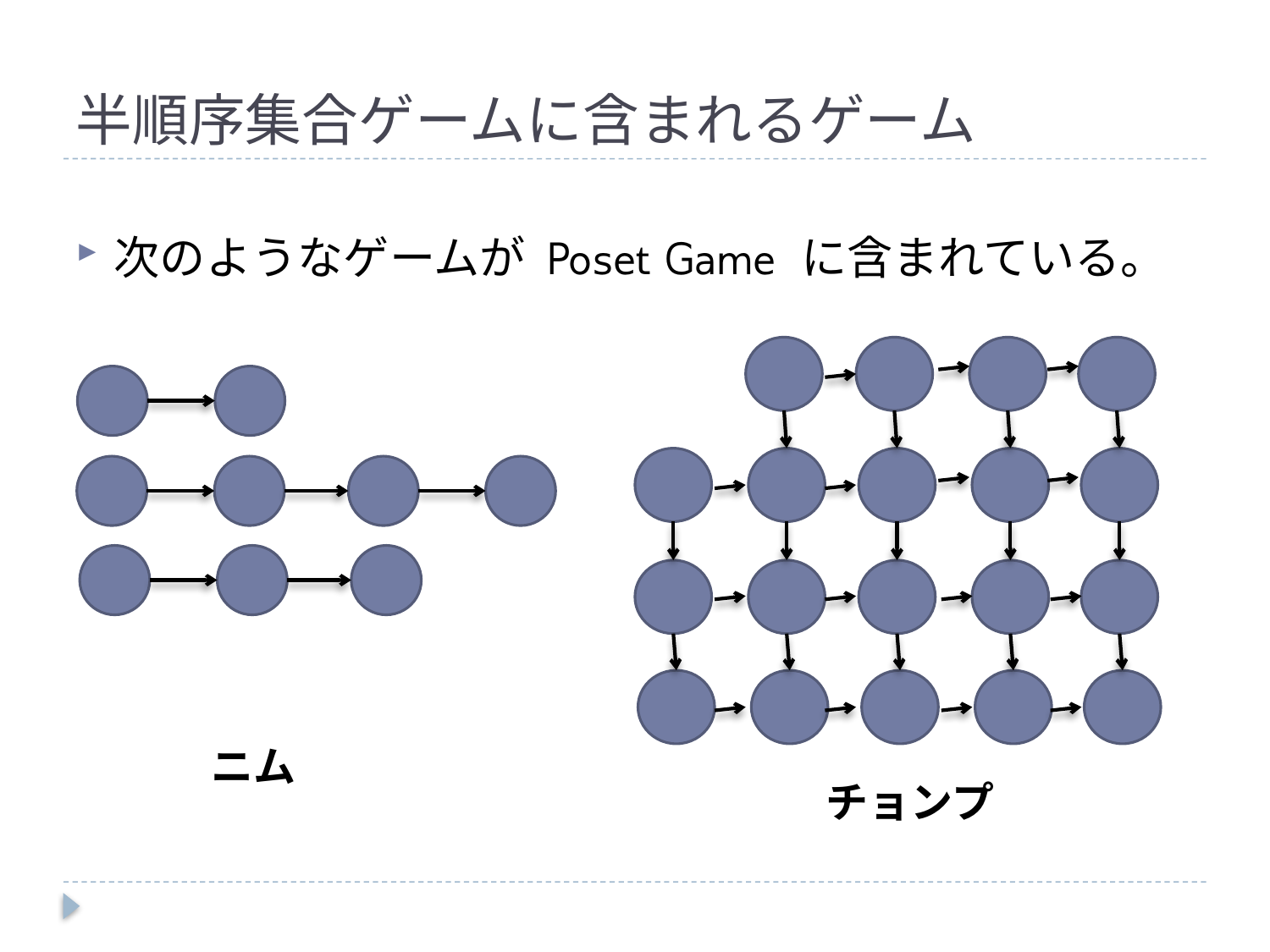

# 半順序集合ゲームに含まれるゲーム
次のようなゲームが Poset Game に含まれている。

ニム
チョンプ